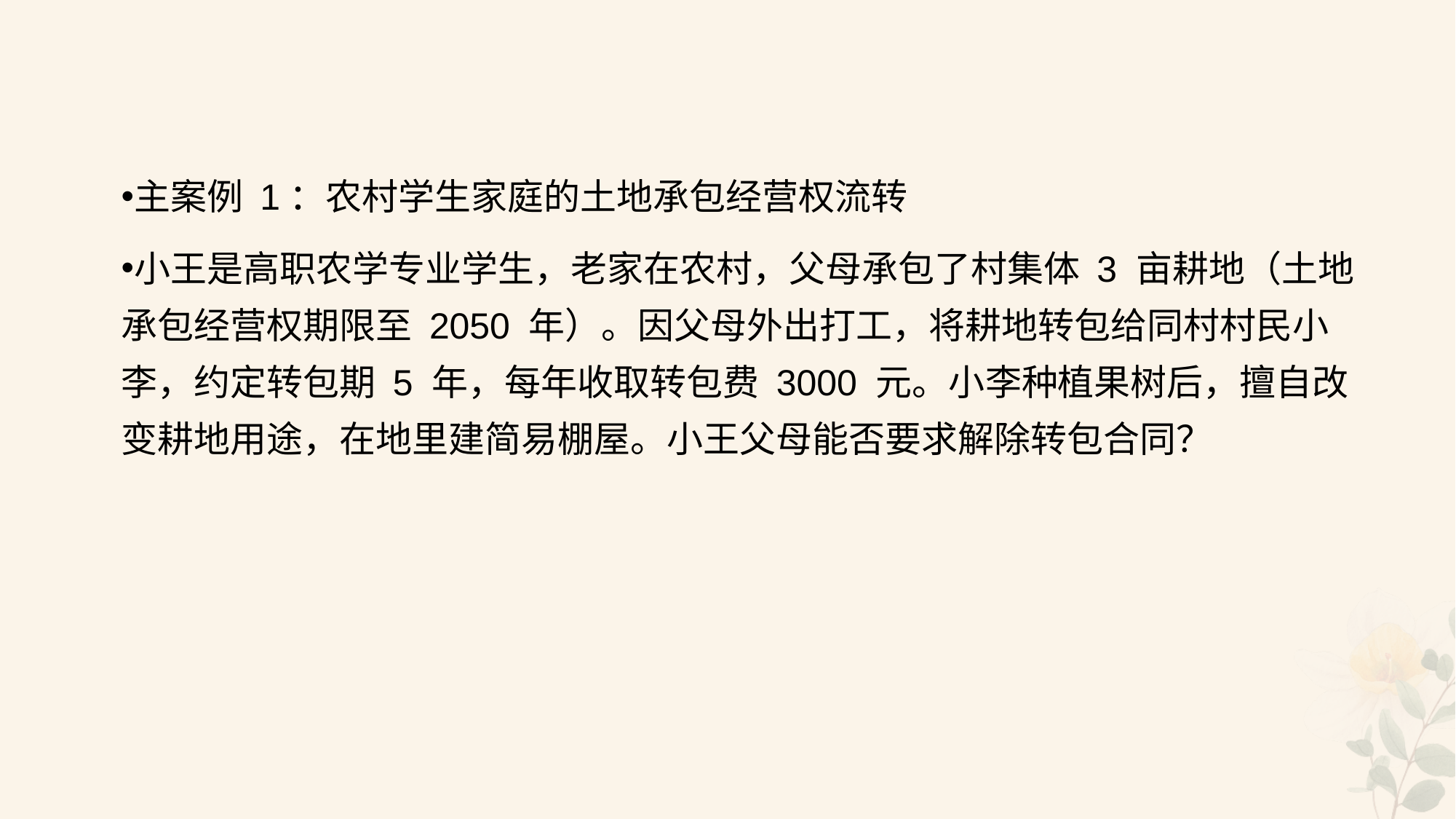

#
主案例 1：农村学生家庭的土地承包经营权流转
小王是高职农学专业学生，老家在农村，父母承包了村集体 3 亩耕地（土地承包经营权期限至 2050 年）。因父母外出打工，将耕地转包给同村村民小李，约定转包期 5 年，每年收取转包费 3000 元。小李种植果树后，擅自改变耕地用途，在地里建简易棚屋。小王父母能否要求解除转包合同？